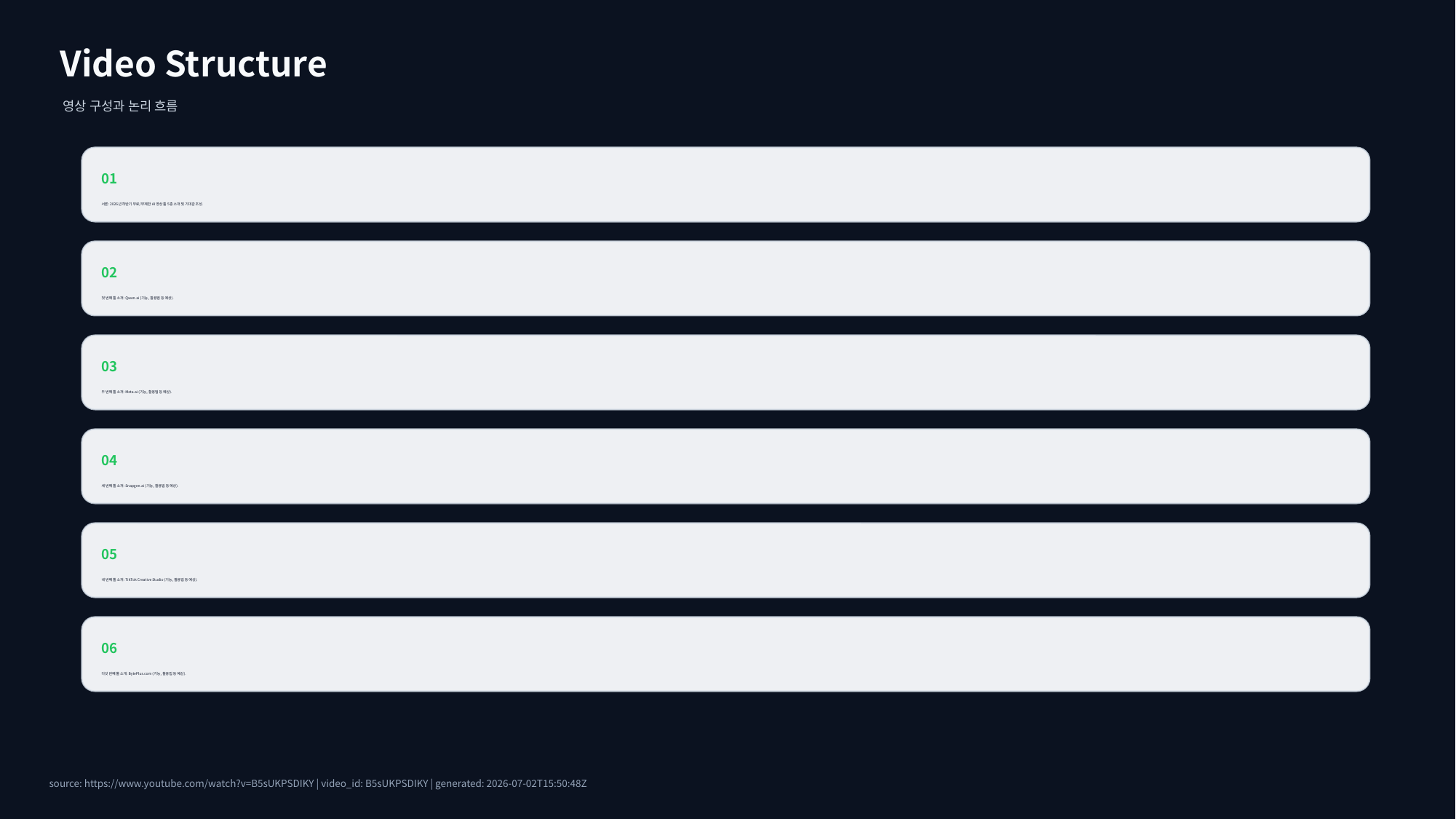

Video Structure
영상 구성과 논리 흐름

01
서론: 2026년 하반기 무료/무제한 AI 영상 툴 5종 소개 및 기대감 조성.

02
첫 번째 툴 소개: Qwen.ai (기능, 활용법 등 예상).

03
두 번째 툴 소개: Meta.ai (기능, 활용법 등 예상).

04
세 번째 툴 소개: Snapgen.ai (기능, 활용법 등 예상).

05
네 번째 툴 소개: TikTok Creative Studio (기능, 활용법 등 예상).

06
다섯 번째 툴 소개: BytePlus.com (기능, 활용법 등 예상).
source: https://www.youtube.com/watch?v=B5sUKPSDIKY | video_id: B5sUKPSDIKY | generated: 2026-07-02T15:50:48Z